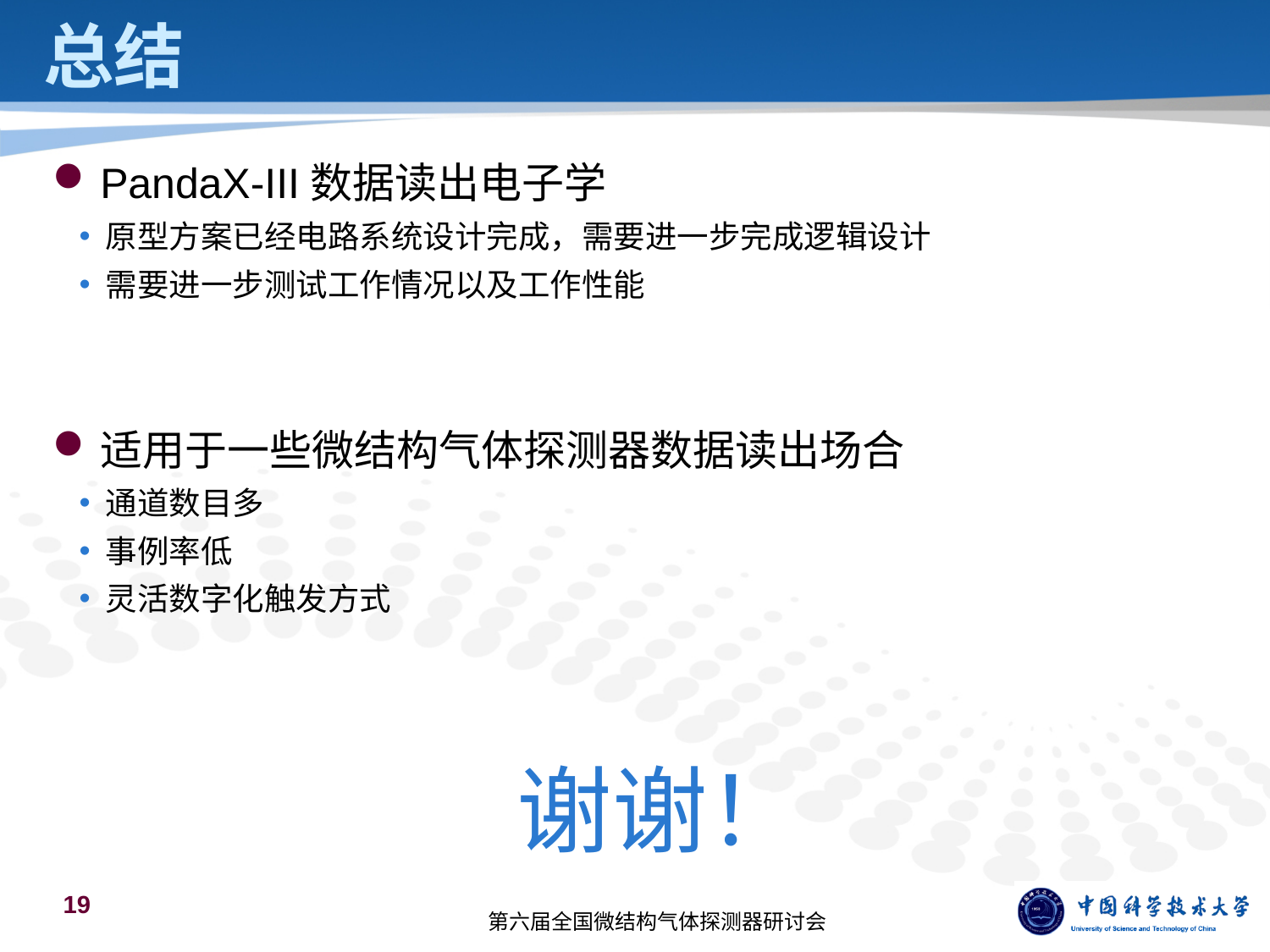

# 总结
PandaX-III数据读出电子学
原型方案已经电路系统设计完成，需要进一步完成逻辑设计
需要进一步测试工作情况以及工作性能

适用于一些微结构气体探测器数据读出场合
通道数目多
事例率低
灵活数字化触发方式
谢谢！